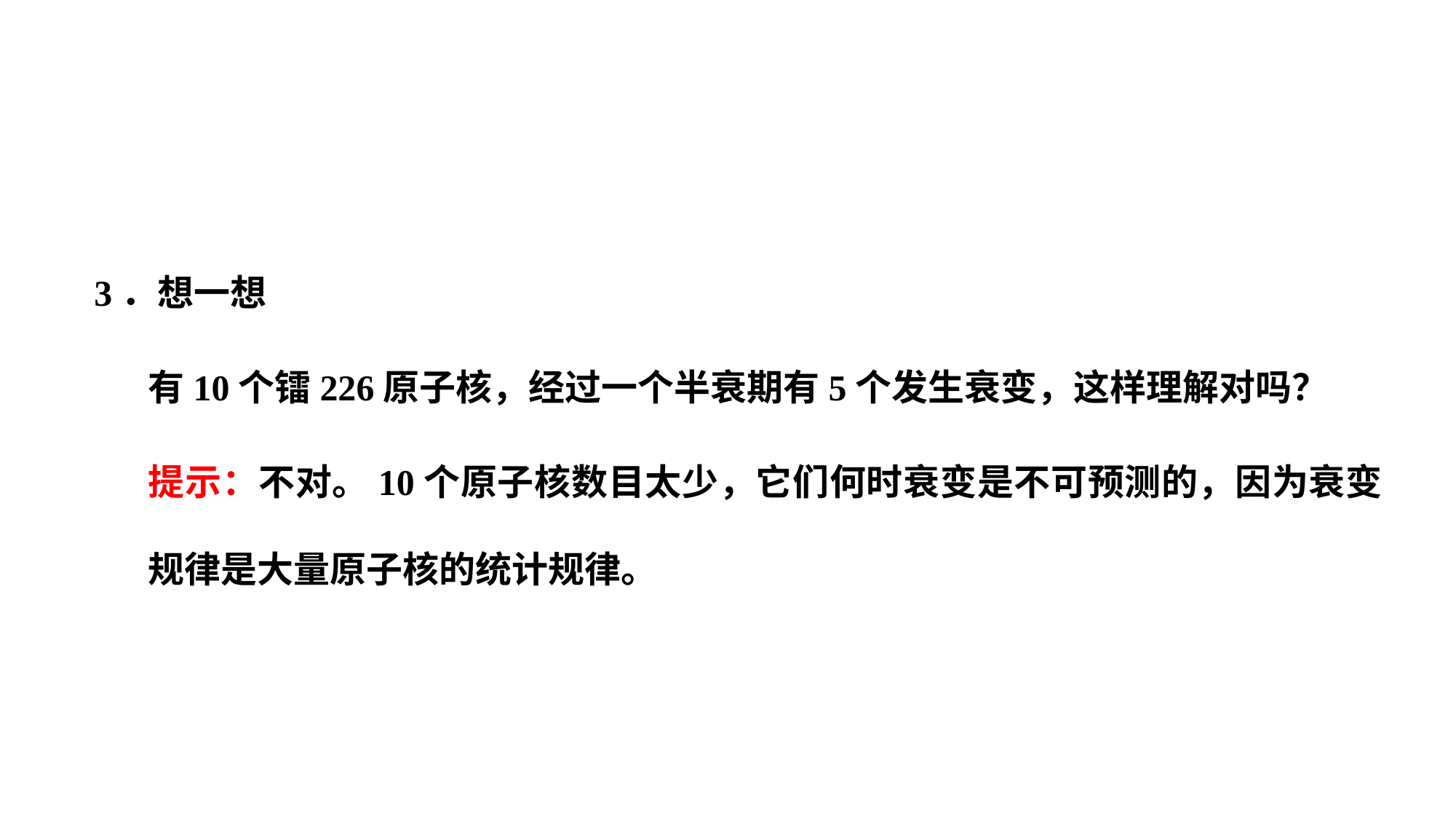

3．想一想
有10个镭226原子核，经过一个半衰期有5个发生衰变，这样理解对吗？
提示：不对。10个原子核数目太少，它们何时衰变是不可预测的，因为衰变规律是大量原子核的统计规律。